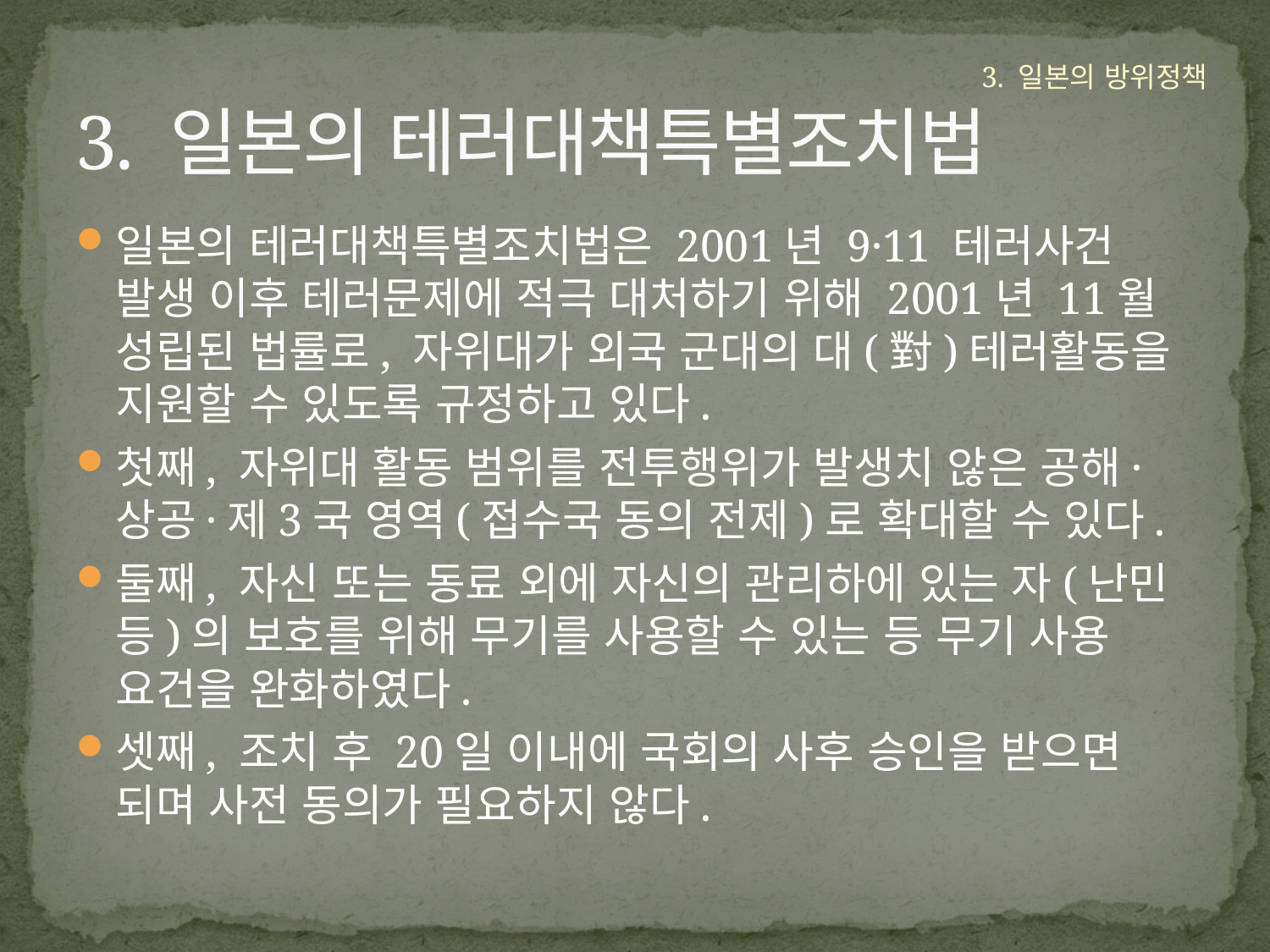

# 3. 일본의 테러대책특별조치법
3. 일본의 방위정책
일본의 테러대책특별조치법은 2001년 9·11 테러사건 발생 이후 테러문제에 적극 대처하기 위해 2001년 11월 성립된 법률로, 자위대가 외국 군대의 대(對)테러활동을 지원할 수 있도록 규정하고 있다.
첫째, 자위대 활동 범위를 전투행위가 발생치 않은 공해·상공·제3국 영역(접수국 동의 전제)로 확대할 수 있다.
둘째, 자신 또는 동료 외에 자신의 관리하에 있는 자(난민 등)의 보호를 위해 무기를 사용할 수 있는 등 무기 사용 요건을 완화하였다.
셋째, 조치 후 20일 이내에 국회의 사후 승인을 받으면 되며 사전 동의가 필요하지 않다.